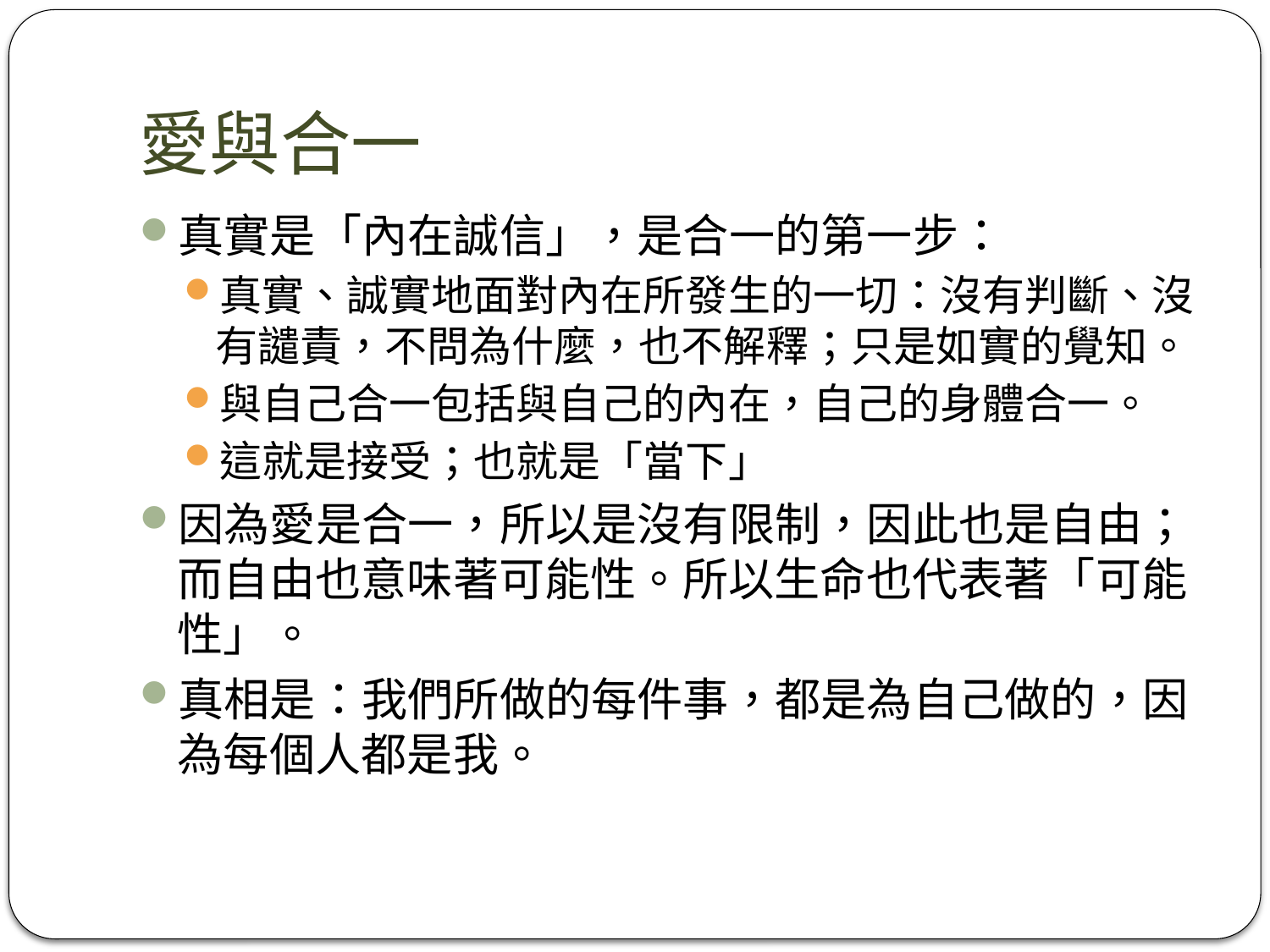

# 愛與合一
真實是「內在誠信」，是合一的第一步：
真實、誠實地面對內在所發生的一切：沒有判斷、沒有譴責，不問為什麼，也不解釋；只是如實的覺知。
與自己合一包括與自己的內在，自己的身體合一。
這就是接受；也就是「當下」
因為愛是合一，所以是沒有限制，因此也是自由；而自由也意味著可能性。所以生命也代表著「可能性」。
真相是：我們所做的每件事，都是為自己做的，因為每個人都是我。